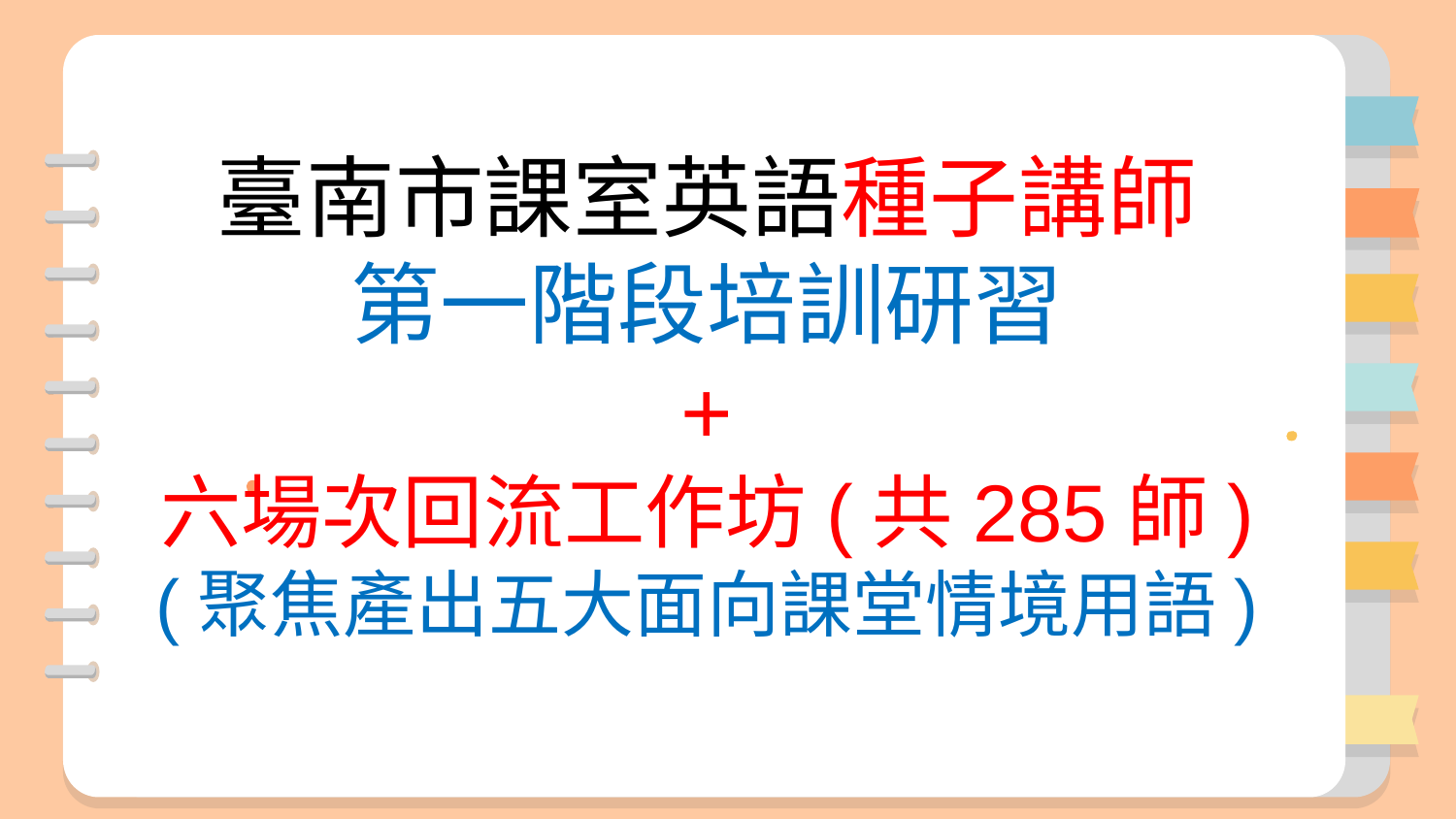

臺南市課室英語種子講師
第一階段培訓研習
+
六場次回流工作坊(共285師)
(聚焦產出五大面向課堂情境用語)